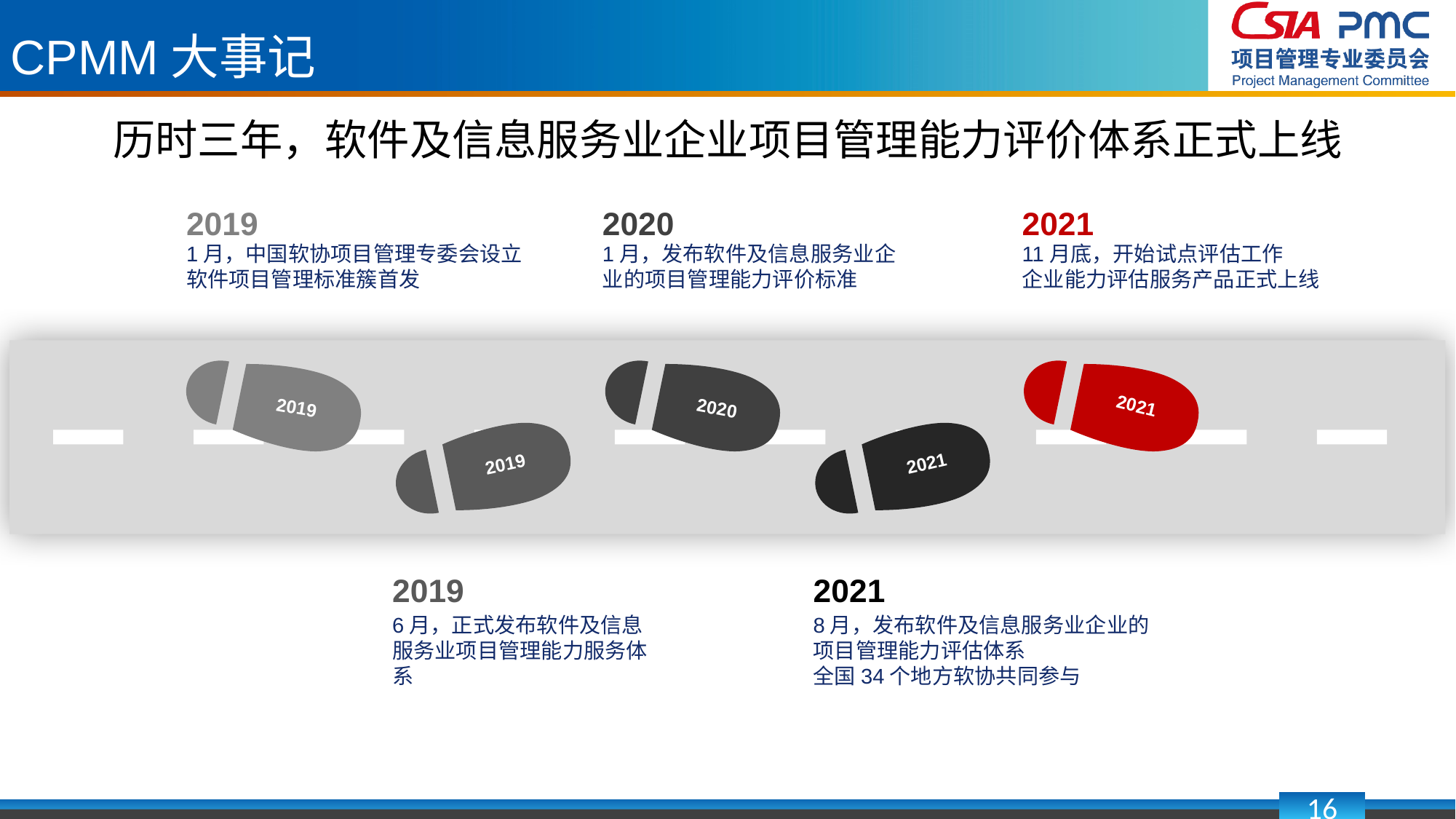

CPMM大事记
历时三年，软件及信息服务业企业项目管理能力评价体系正式上线
2019
2020
2021
1月，中国软协项目管理专委会设立
软件项目管理标准簇首发
1月，发布软件及信息服务业企业的项目管理能力评价标准
11月底，开始试点评估工作
企业能力评估服务产品正式上线

2021
2019
2020

2021
2019
2019
2021
8月，发布软件及信息服务业企业的项目管理能力评估体系
全国34个地方软协共同参与
6月，正式发布软件及信息服务业项目管理能力服务体系